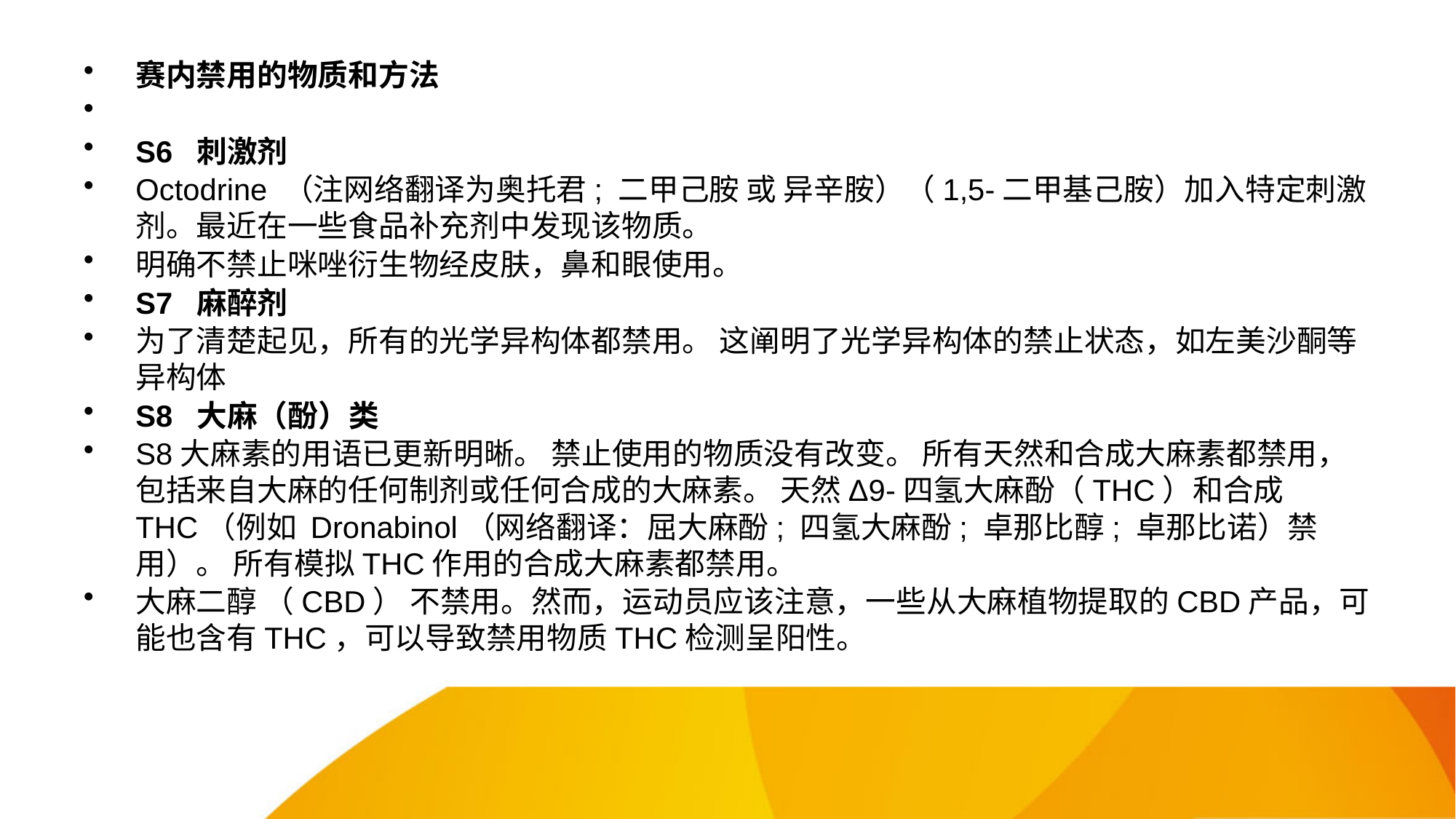

赛内禁用的物质和方法

S6  刺激剂
Octodrine （注网络翻译为奥托君; 二甲己胺 或 异辛胺）（1,5-二甲基己胺）加入特定刺激剂。最近在一些食品补充剂中发现该物质。
明确不禁止咪唑衍生物经皮肤，鼻和眼使用。
S7  麻醉剂
为了清楚起见，所有的光学异构体都禁用。 这阐明了光学异构体的禁止状态，如左美沙酮等异构体
S8  大麻（酚）类
S8大麻素的用语已更新明晰。 禁止使用的物质没有改变。 所有天然和合成大麻素都禁用，包括来自大麻的任何制剂或任何合成的大麻素。 天然Δ9-四氢大麻酚（THC）和合成THC（例如 Dronabinol（网络翻译：屈大麻酚; 四氢大麻酚; 卓那比醇; 卓那比诺）禁用）。 所有模拟THC作用的合成大麻素都禁用。
大麻二醇 （CBD） 不禁用。然而，运动员应该注意，一些从大麻植物提取的CBD产品，可能也含有THC，可以导致禁用物质THC检测呈阳性。